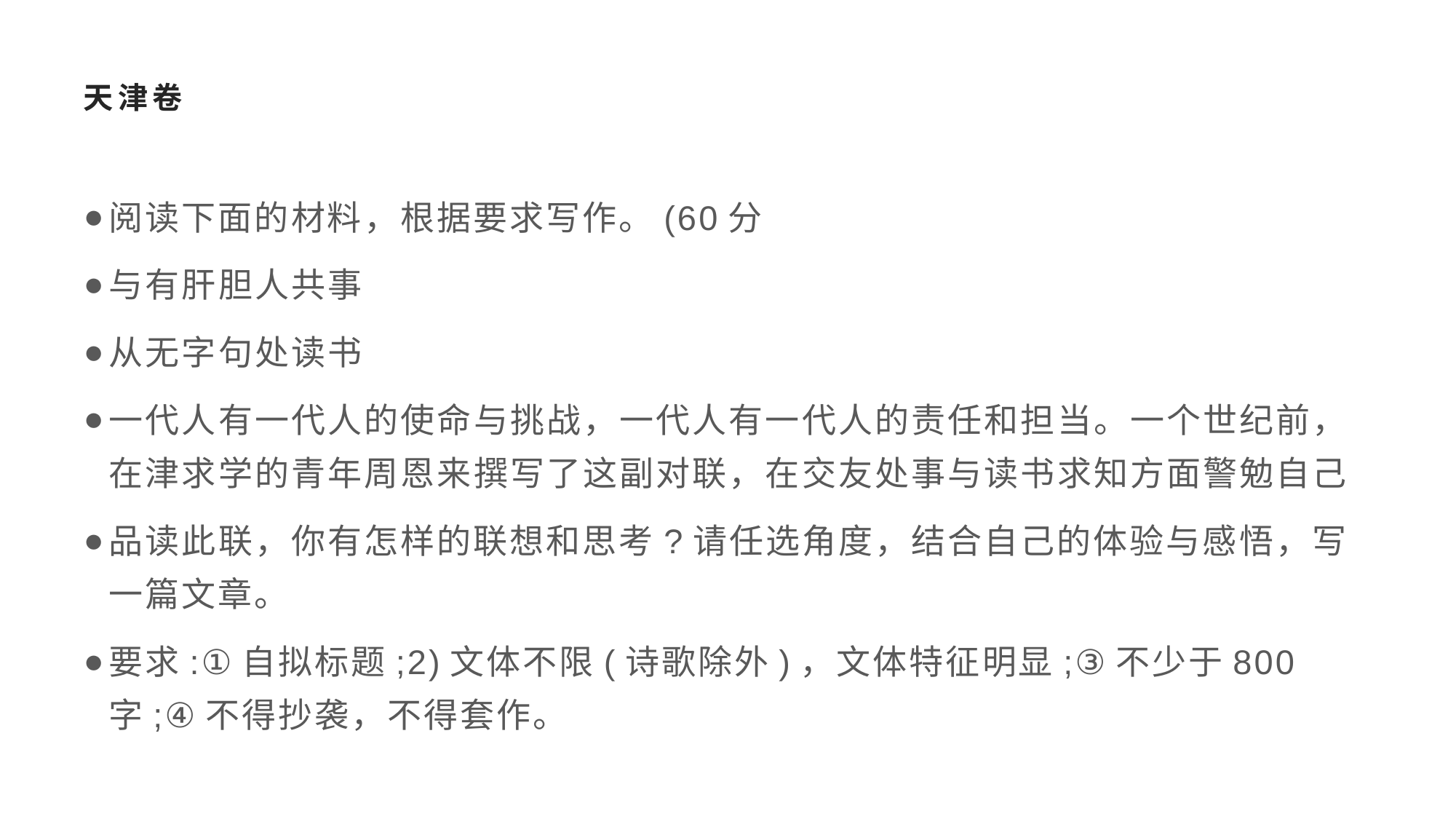

# 天津卷
阅读下面的材料，根据要求写作。(60分
与有肝胆人共事
从无字句处读书
一代人有一代人的使命与挑战，一代人有一代人的责任和担当。一个世纪前，在津求学的青年周恩来撰写了这副对联，在交友处事与读书求知方面警勉自己
品读此联，你有怎样的联想和思考?请任选角度，结合自己的体验与感悟，写一篇文章。
要求:①自拟标题;2)文体不限(诗歌除外)，文体特征明显;③不少于800字;④不得抄袭，不得套作。